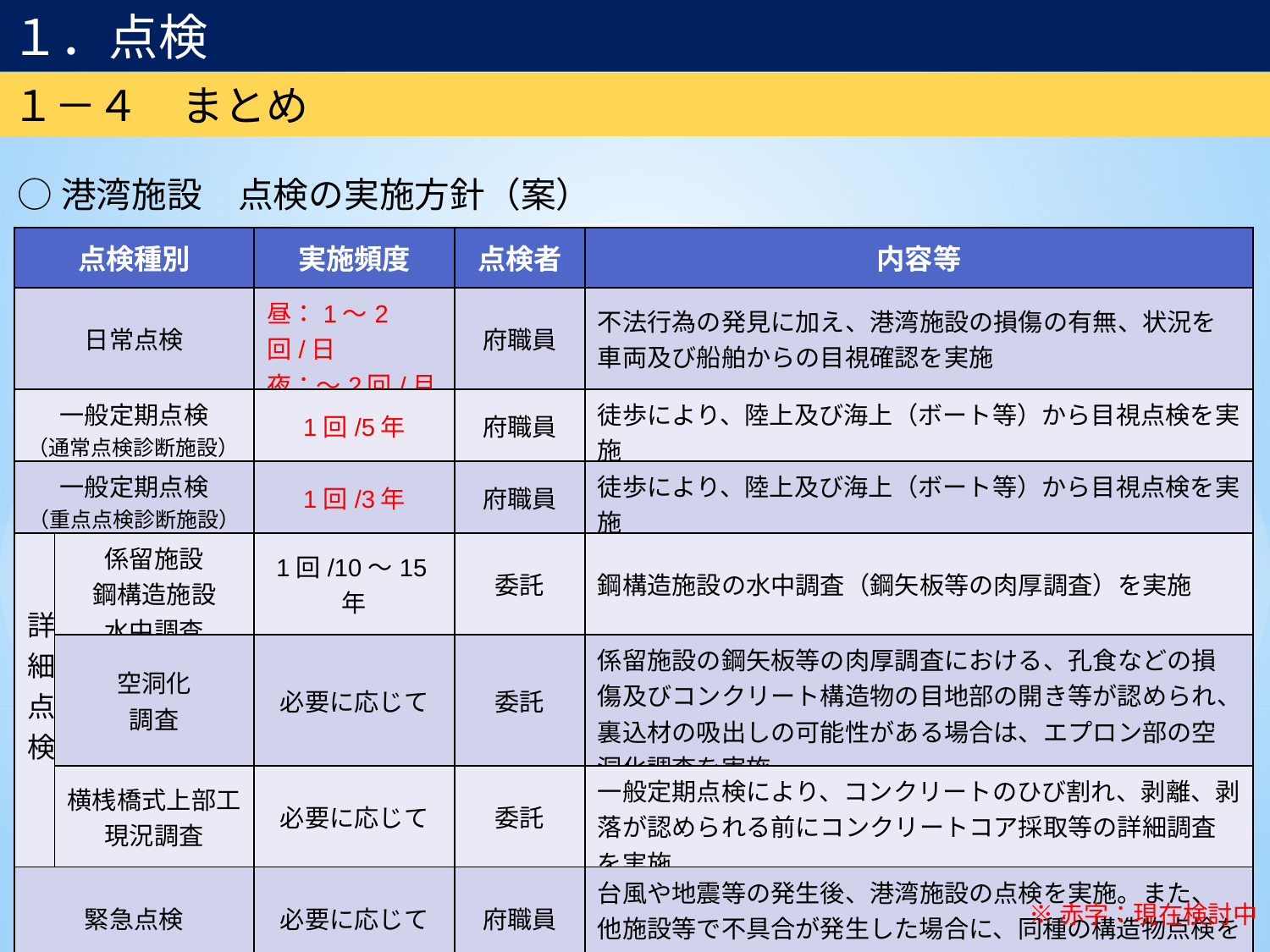

１．点検
１－４　まとめ
○港湾施設　点検の実施方針（案）
| 点検種別 |  | 実施頻度 | 点検者 | 内容等 |
| --- | --- | --- | --- | --- |
| 日常点検 |  | 昼：1～2回/日 夜：～2回/月 | 府職員 | 不法行為の発見に加え、港湾施設の損傷の有無、状況を車両及び船舶からの目視確認を実施 |
| 一般定期点検 （通常点検診断施設） |  | 1回/5年 | 府職員 | 徒歩により、陸上及び海上（ボート等）から目視点検を実施 |
| 一般定期点検 （重点点検診断施設） |  | 1回/3年 | 府職員 | 徒歩により、陸上及び海上（ボート等）から目視点検を実施 |
| 詳 細 点 検 | 係留施設 鋼構造施設 水中調査 | 1回/10～15年 | 委託 | 鋼構造施設の水中調査（鋼矢板等の肉厚調査）を実施 |
|  | 空洞化 調査 | 必要に応じて | 委託 | 係留施設の鋼矢板等の肉厚調査における、孔食などの損傷及びコンクリート構造物の目地部の開き等が認められ、裏込材の吸出しの可能性がある場合は、エプロン部の空洞化調査を実施 |
|  | 横桟橋式上部工 現況調査 | 必要に応じて | 委託 | 一般定期点検により、コンクリートのひび割れ、剥離、剥落が認められる前にコンクリートコア採取等の詳細調査を実施 |
| 緊急点検 |  | 必要に応じて | 府職員 | 台風や地震等の発生後、港湾施設の点検を実施。また、他施設等で不具合が発生した場合に、同種の構造物点検を随時実施 |
※赤字：現在検討中
25